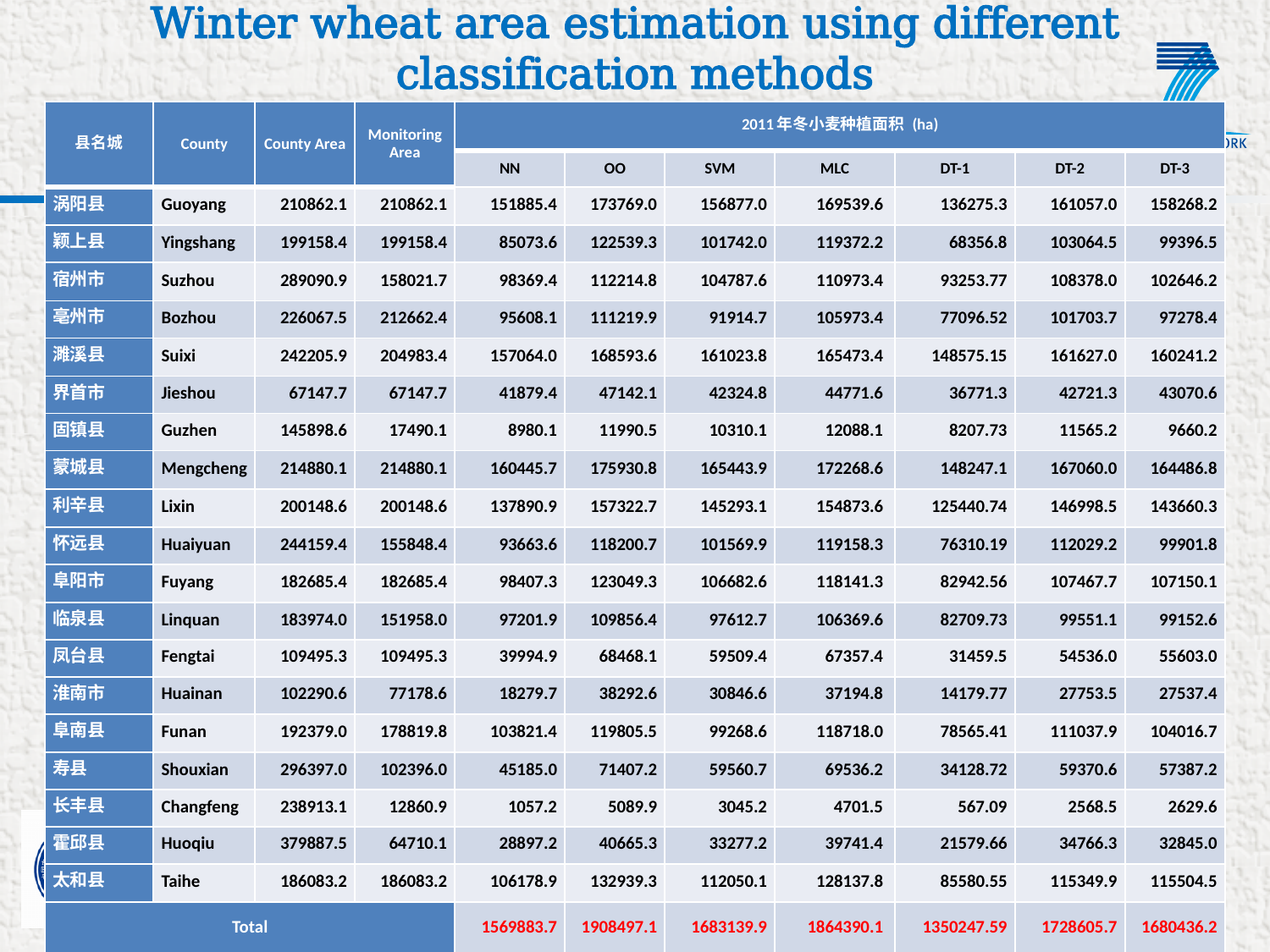

# Winter wheat area estimation using different classification methods
| 县名城 | County | County Area | Monitoring Area | 2011年冬小麦种植面积 (ha) |  |  |  |  |  |  |
| --- | --- | --- | --- | --- | --- | --- | --- | --- | --- | --- |
|  |  |  |  | NN | OO | SVM | MLC | DT-1 | DT-2 | DT-3 |
| 涡阳县 | Guoyang | 210862.1 | 210862.1 | 151885.4 | 173769.0 | 156877.0 | 169539.6 | 136275.3 | 161057.0 | 158268.2 |
| 颖上县 | Yingshang | 199158.4 | 199158.4 | 85073.6 | 122539.3 | 101742.0 | 119372.2 | 68356.8 | 103064.5 | 99396.5 |
| 宿州市 | Suzhou | 289090.9 | 158021.7 | 98369.4 | 112214.8 | 104787.6 | 110973.4 | 93253.77 | 108378.0 | 102646.2 |
| 亳州市 | Bozhou | 226067.5 | 212662.4 | 95608.1 | 111219.9 | 91914.7 | 105973.4 | 77096.52 | 101703.7 | 97278.4 |
| 濉溪县 | Suixi | 242205.9 | 204983.4 | 157064.0 | 168593.6 | 161023.8 | 165473.4 | 148575.15 | 161627.0 | 160241.2 |
| 界首市 | Jieshou | 67147.7 | 67147.7 | 41879.4 | 47142.1 | 42324.8 | 44771.6 | 36771.3 | 42721.3 | 43070.6 |
| 固镇县 | Guzhen | 145898.6 | 17490.1 | 8980.1 | 11990.5 | 10310.1 | 12088.1 | 8207.73 | 11565.2 | 9660.2 |
| 蒙城县 | Mengcheng | 214880.1 | 214880.1 | 160445.7 | 175930.8 | 165443.9 | 172268.6 | 148247.1 | 167060.0 | 164486.8 |
| 利辛县 | Lixin | 200148.6 | 200148.6 | 137890.9 | 157322.7 | 145293.1 | 154873.6 | 125440.74 | 146998.5 | 143660.3 |
| 怀远县 | Huaiyuan | 244159.4 | 155848.4 | 93663.6 | 118200.7 | 101569.9 | 119158.3 | 76310.19 | 112029.2 | 99901.8 |
| 阜阳市 | Fuyang | 182685.4 | 182685.4 | 98407.3 | 123049.3 | 106682.6 | 118141.3 | 82942.56 | 107467.7 | 107150.1 |
| 临泉县 | Linquan | 183974.0 | 151958.0 | 97201.9 | 109856.4 | 97612.7 | 106369.6 | 82709.73 | 99551.1 | 99152.6 |
| 凤台县 | Fengtai | 109495.3 | 109495.3 | 39994.9 | 68468.1 | 59509.4 | 67357.4 | 31459.5 | 54536.0 | 55603.0 |
| 淮南市 | Huainan | 102290.6 | 77178.6 | 18279.7 | 38292.6 | 30846.6 | 37194.8 | 14179.77 | 27753.5 | 27537.4 |
| 阜南县 | Funan | 192379.0 | 178819.8 | 103821.4 | 119805.5 | 99268.6 | 118718.0 | 78565.41 | 111037.9 | 104016.7 |
| 寿县 | Shouxian | 296397.0 | 102396.0 | 45185.0 | 71407.2 | 59560.7 | 69536.2 | 34128.72 | 59370.6 | 57387.2 |
| 长丰县 | Changfeng | 238913.1 | 12860.9 | 1057.2 | 5089.9 | 3045.2 | 4701.5 | 567.09 | 2568.5 | 2629.6 |
| 霍邱县 | Huoqiu | 379887.5 | 64710.1 | 28897.2 | 40665.3 | 33277.2 | 39741.4 | 21579.66 | 34766.3 | 32845.0 |
| 太和县 | Taihe | 186083.2 | 186083.2 | 106178.9 | 132939.3 | 112050.1 | 128137.8 | 85580.55 | 115349.9 | 115504.5 |
| Total |  |  |  | 1569883.7 | 1908497.1 | 1683139.9 | 1864390.1 | 1350247.59 | 1728605.7 | 1680436.2 |